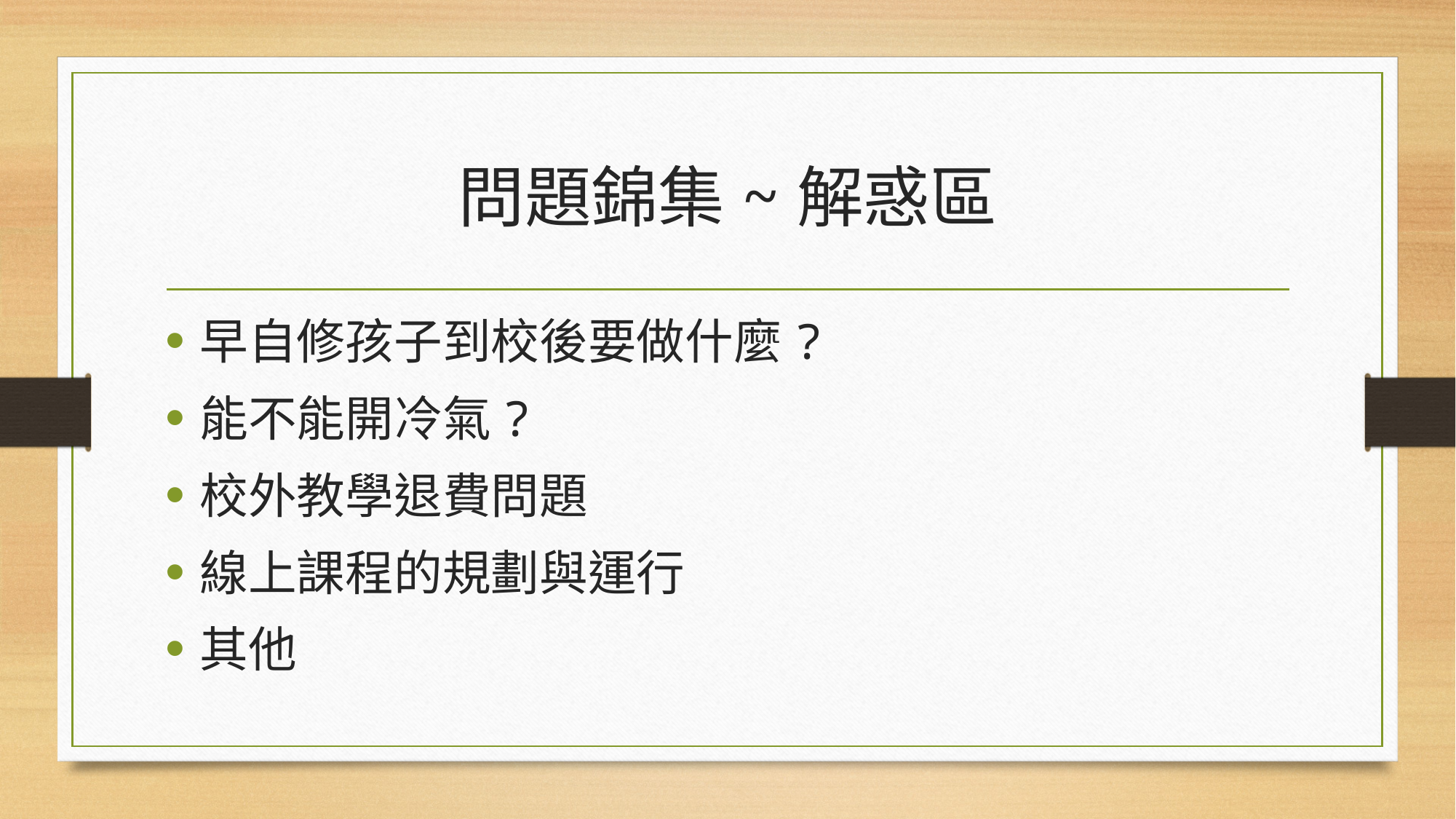

# 問題錦集~解惑區
早自修孩子到校後要做什麼?
能不能開冷氣?
校外教學退費問題
線上課程的規劃與運行
其他